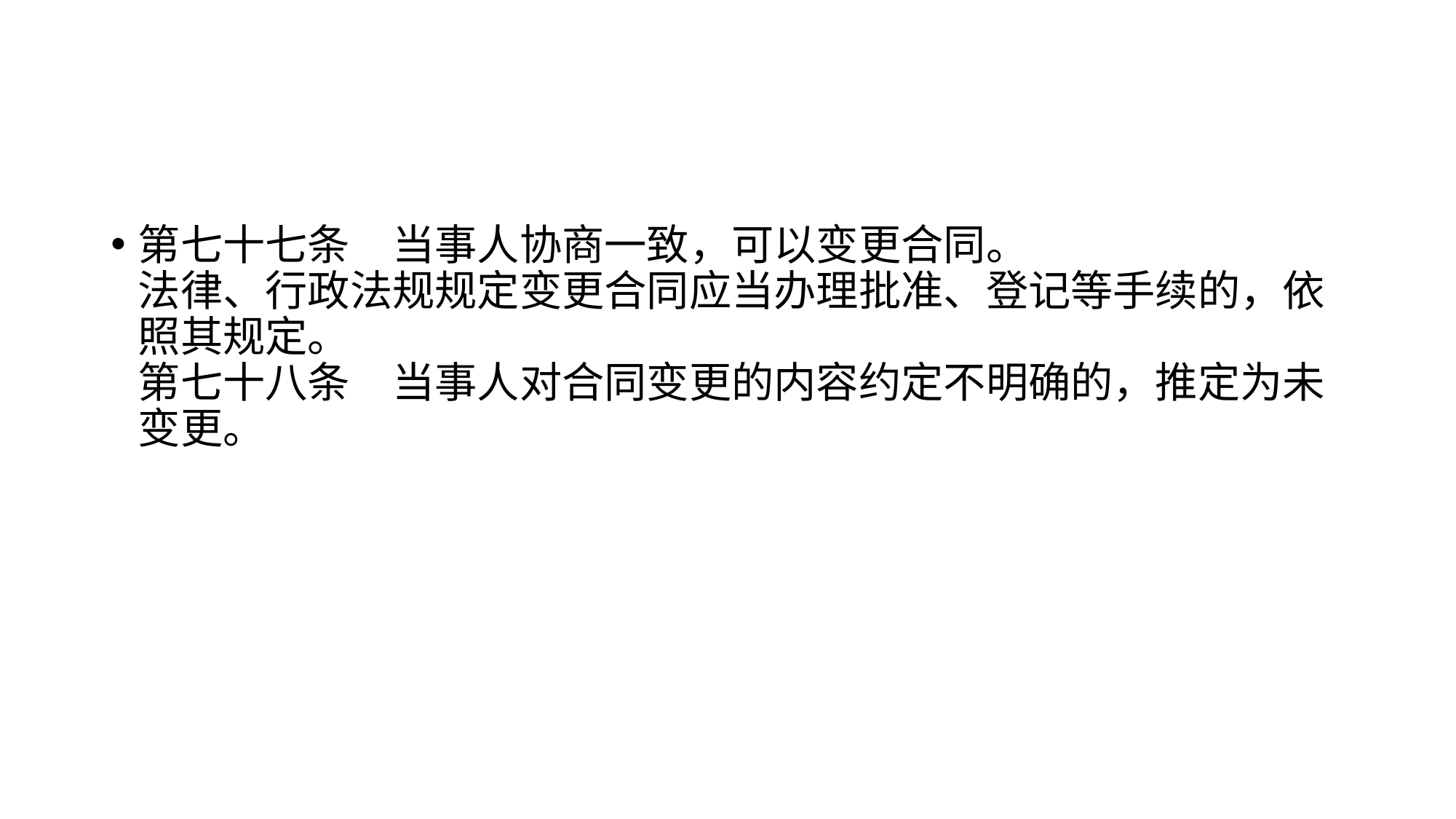

#
第七十七条　当事人协商一致，可以变更合同。
法律、行政法规规定变更合同应当办理批准、登记等手续的，依照其规定。
第七十八条　当事人对合同变更的内容约定不明确的，推定为未变更。